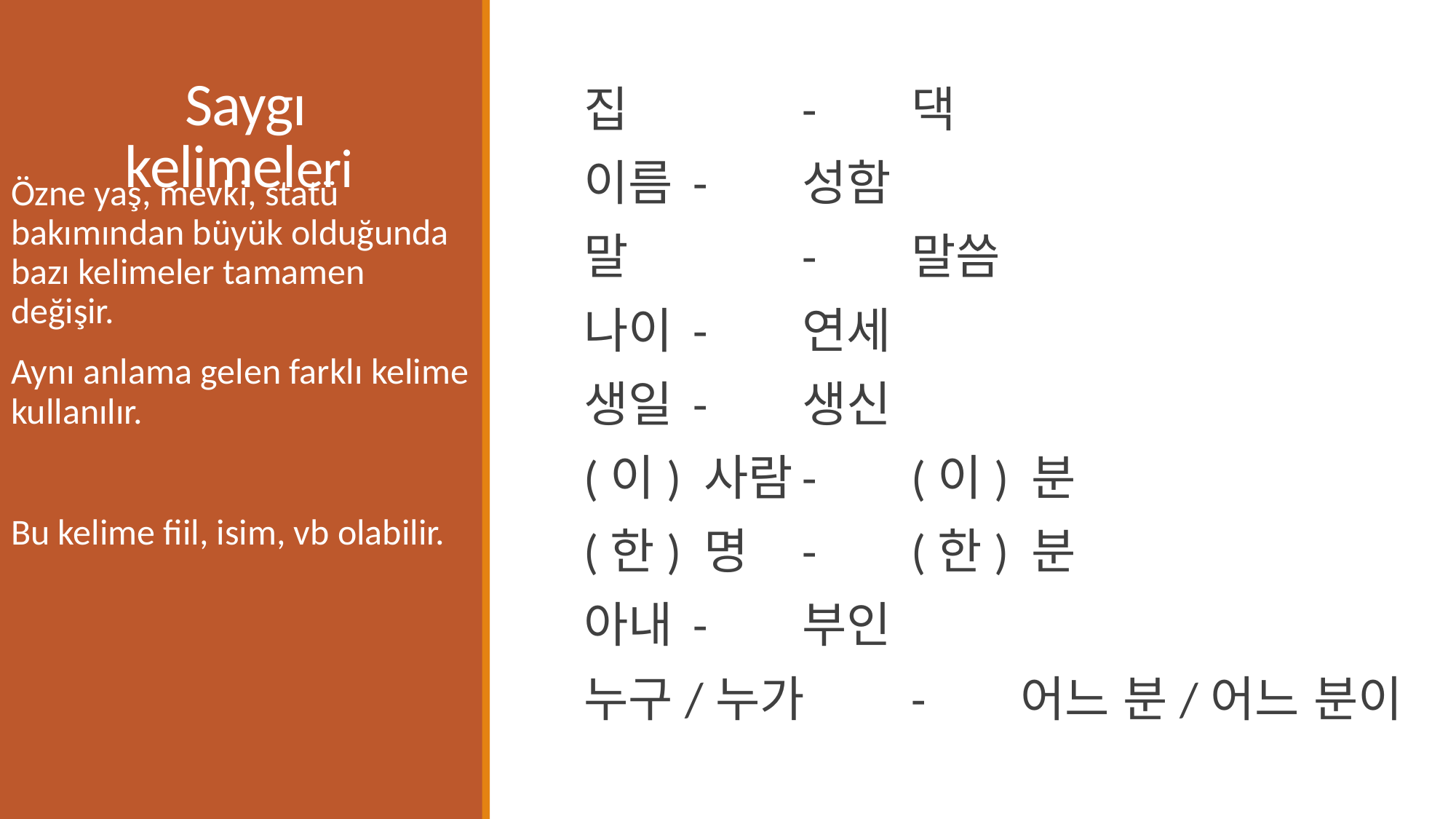

집		-	댁
이름	-	성함
말		-	말씀
나이	-	연세
생일	-	생신
(이) 사람	-	(이) 분
(한) 명	-	(한) 분
아내	-	부인
누구/누가	-	어느 분/어느 분이

# Saygı kelimeleri
Özne yaş, mevki, statü bakımından büyük olduğunda bazı kelimeler tamamen değişir.
Aynı anlama gelen farklı kelime kullanılır.

Bu kelime fiil, isim, vb olabilir.